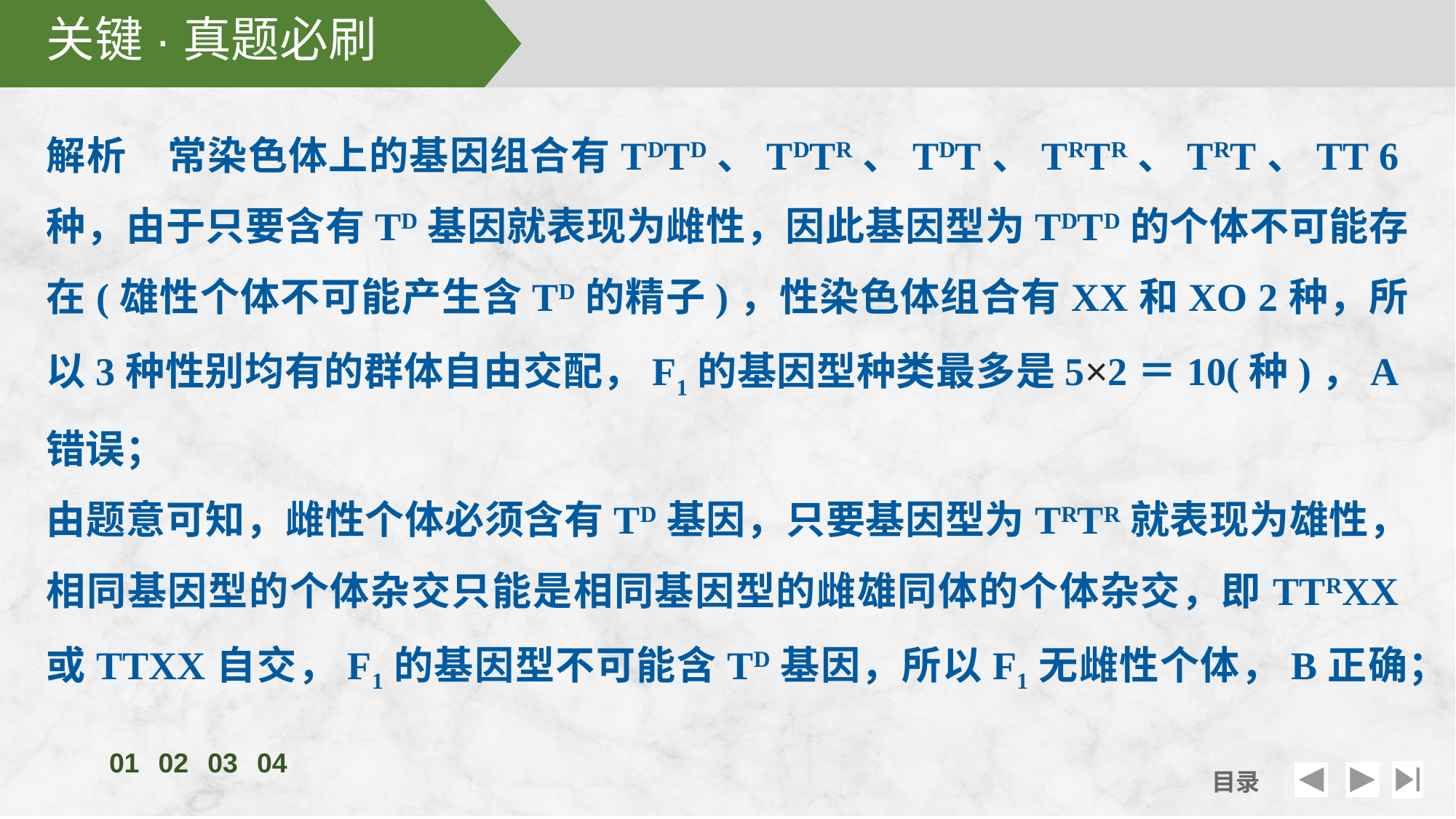

解析　常染色体上的基因组合有TDTD、TDTR、TDT、TRTR、TRT、TT 6种，由于只要含有TD基因就表现为雌性，因此基因型为TDTD的个体不可能存在(雄性个体不可能产生含TD的精子)，性染色体组合有XX和XO 2种，所以3种性别均有的群体自由交配，F1的基因型种类最多是5×2＝10(种)，A错误；
由题意可知，雌性个体必须含有TD基因，只要基因型为TRTR就表现为雄性，相同基因型的个体杂交只能是相同基因型的雌雄同体的个体杂交，即TTRXX或TTXX自交，F1的基因型不可能含TD基因，所以F1无雌性个体，B正确；